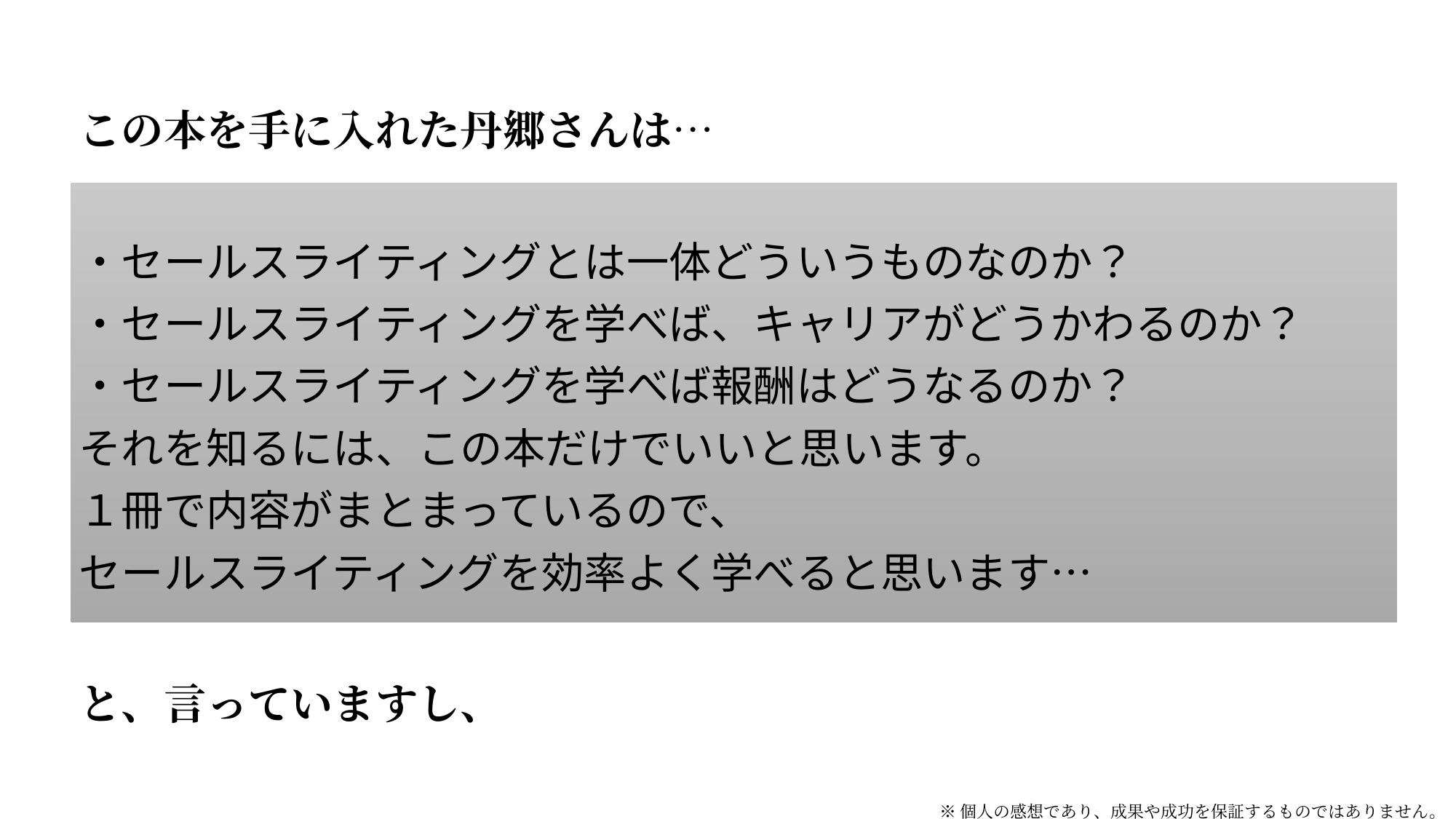

この本を手に入れた丹郷さんは…

・セールスライティングとは一体どういうものなのか？
・セールスライティングを学べば、キャリアがどうかわるのか？
・セールスライティングを学べば報酬はどうなるのか？
それを知るには、この本だけでいいと思います。
１冊で内容がまとまっているので、
セールスライティングを効率よく学べると思います…

と、言っていますし、

・セールスライティングとは一体どういうものなのか？
・セールスライティングを学べば、キャリアがどうかわるのか？
・セールスライティングを学べば報酬はどうなるのか？
それを知るには、この本だけでいいと思います。
１冊で内容がまとまっているので、
セールスライティングを効率よく学べると思います…
※個人の感想であり、成果や成功を保証するものではありません。